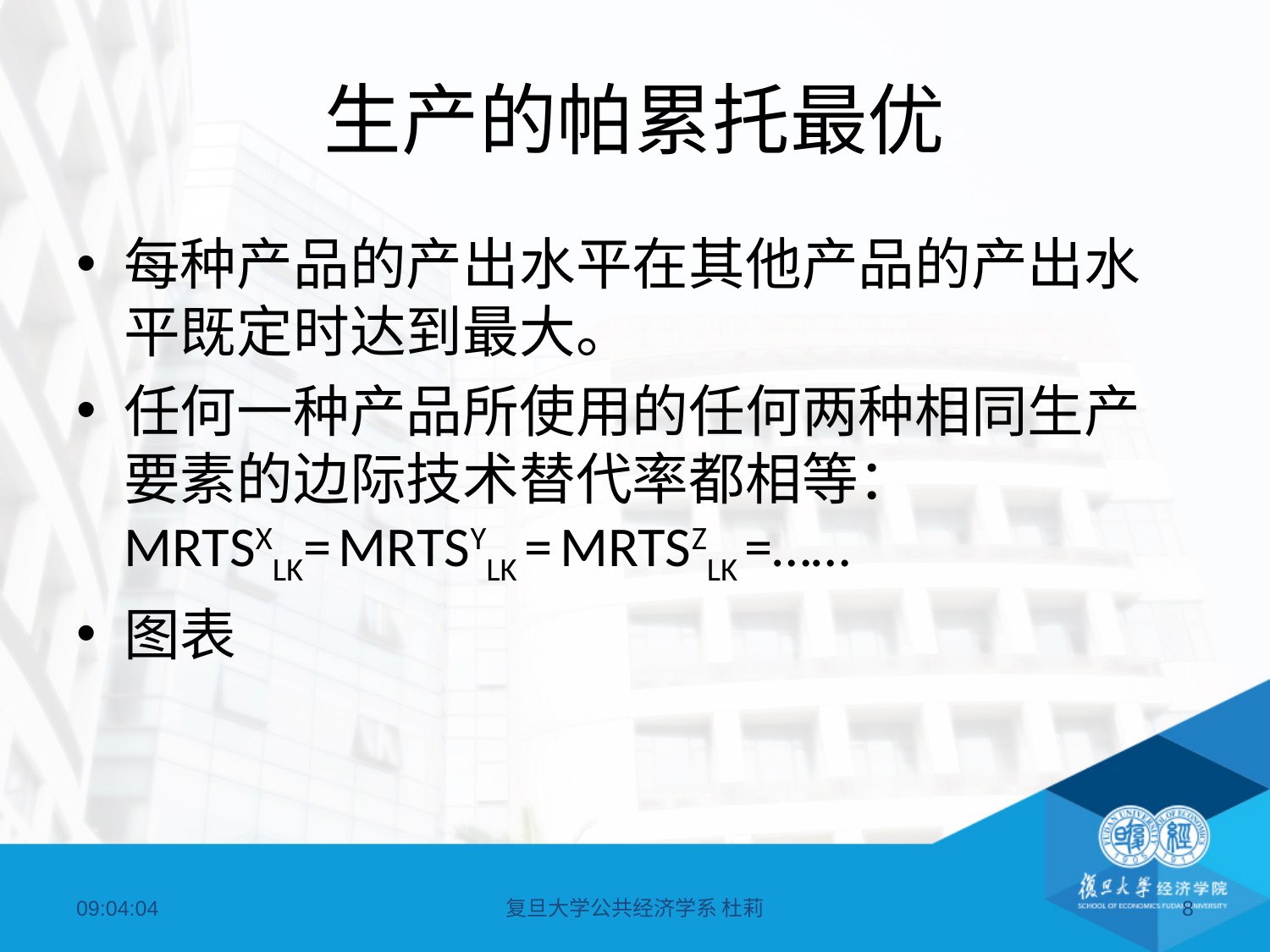

# 生产的帕累托最优
每种产品的产出水平在其他产品的产出水平既定时达到最大。
任何一种产品所使用的任何两种相同生产要素的边际技术替代率都相等：
MRTSXLK= MRTSYLK = MRTSZLK =……
图表
09:04:04
复旦大学公共经济学系 杜莉
8